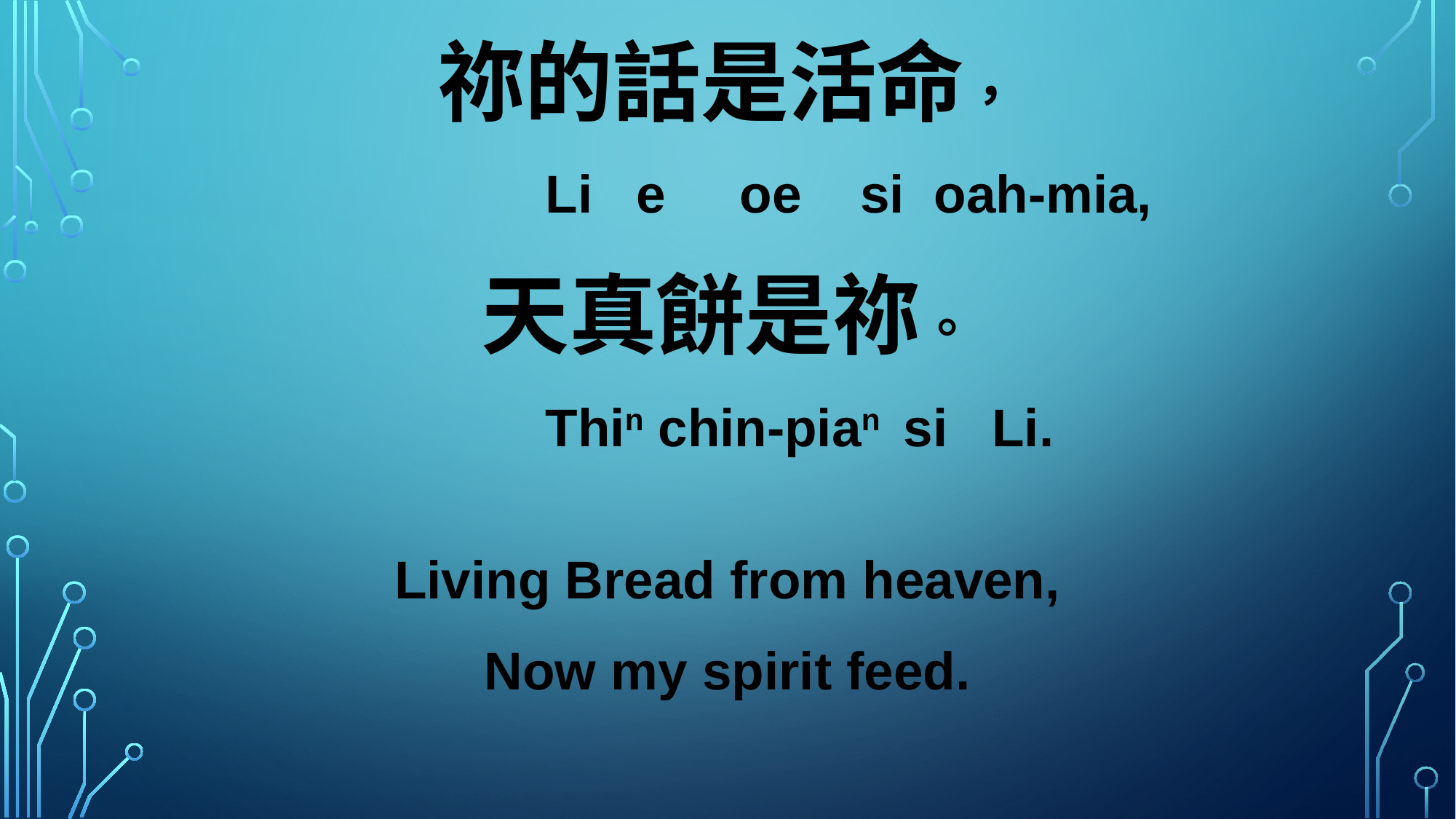

祢的話是活命，
                       Li   e     oe    si  oah-mia,
天真餅是祢。
                       Thin chin-pian  si   Li.

Living Bread from heaven,
Now my spirit feed.